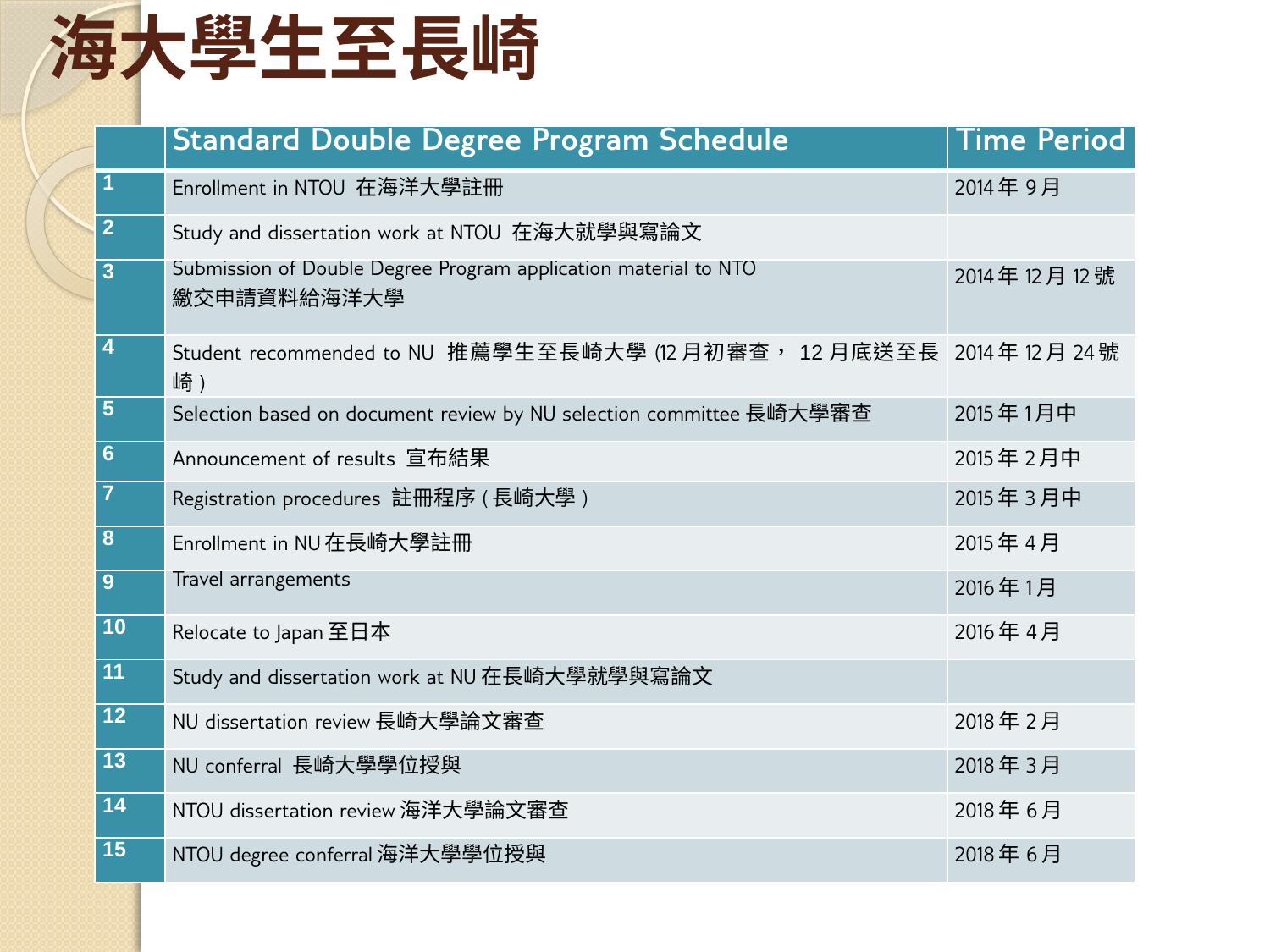

# 海大學生至長崎
|  | Standard Double Degree Program Schedule | Time Period |
| --- | --- | --- |
| 1 | Enrollment in NTOU 在海洋大學註冊 | 2014年9月 |
| 2 | Study and dissertation work at NTOU 在海大就學與寫論文 |  |
| 3 | Submission of Double Degree Program application material to NTO 繳交申請資料給海洋大學 | 2014年12月12號 |
| 4 | Student recommended to NU 推薦學生至長崎大學(12月初審查，12月底送至長崎) | 2014年12月24號 |
| 5 | Selection based on document review by NU selection committee長崎大學審查 | 2015年1月中 |
| 6 | Announcement of results 宣布結果 | 2015年2月中 |
| 7 | Registration procedures 註冊程序(長崎大學) | 2015年3月中 |
| 8 | Enrollment in NU在長崎大學註冊 | 2015年4月 |
| 9 | Travel arrangements | 2016年1月 |
| 10 | Relocate to Japan至日本 | 2016年4月 |
| 11 | Study and dissertation work at NU在長崎大學就學與寫論文 |  |
| 12 | NU dissertation review長崎大學論文審查 | 2018年2月 |
| 13 | NU conferral 長崎大學學位授與 | 2018年3月 |
| 14 | NTOU dissertation review海洋大學論文審查 | 2018年6月 |
| 15 | NTOU degree conferral海洋大學學位授與 | 2018年6月 |